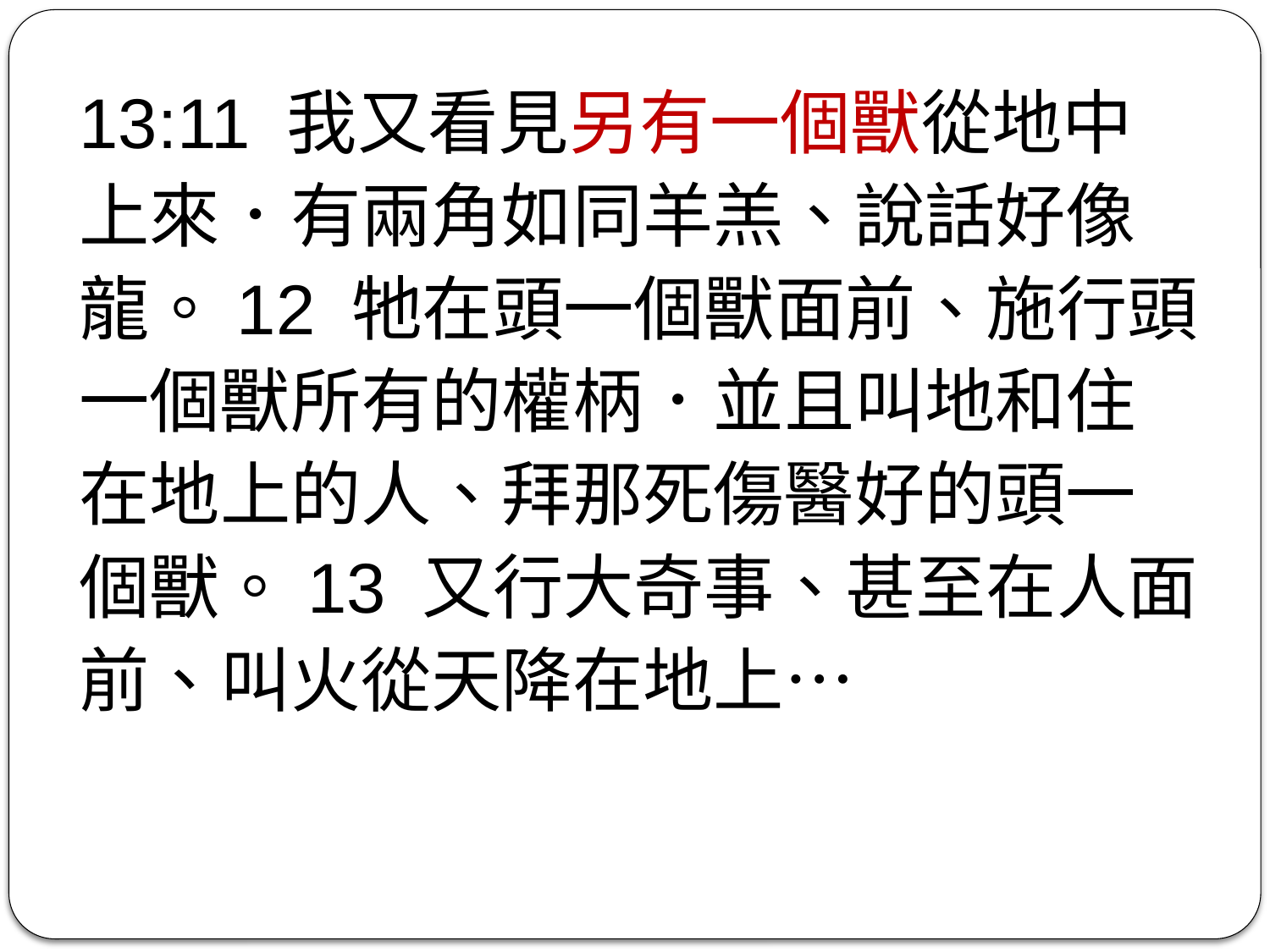

13:11 我又看見另有一個獸從地中上來．有兩角如同羊羔、說話好像龍。12 牠在頭一個獸面前、施行頭一個獸所有的權柄．並且叫地和住在地上的人、拜那死傷醫好的頭一個獸。13 又行大奇事、甚至在人面前、叫火從天降在地上…